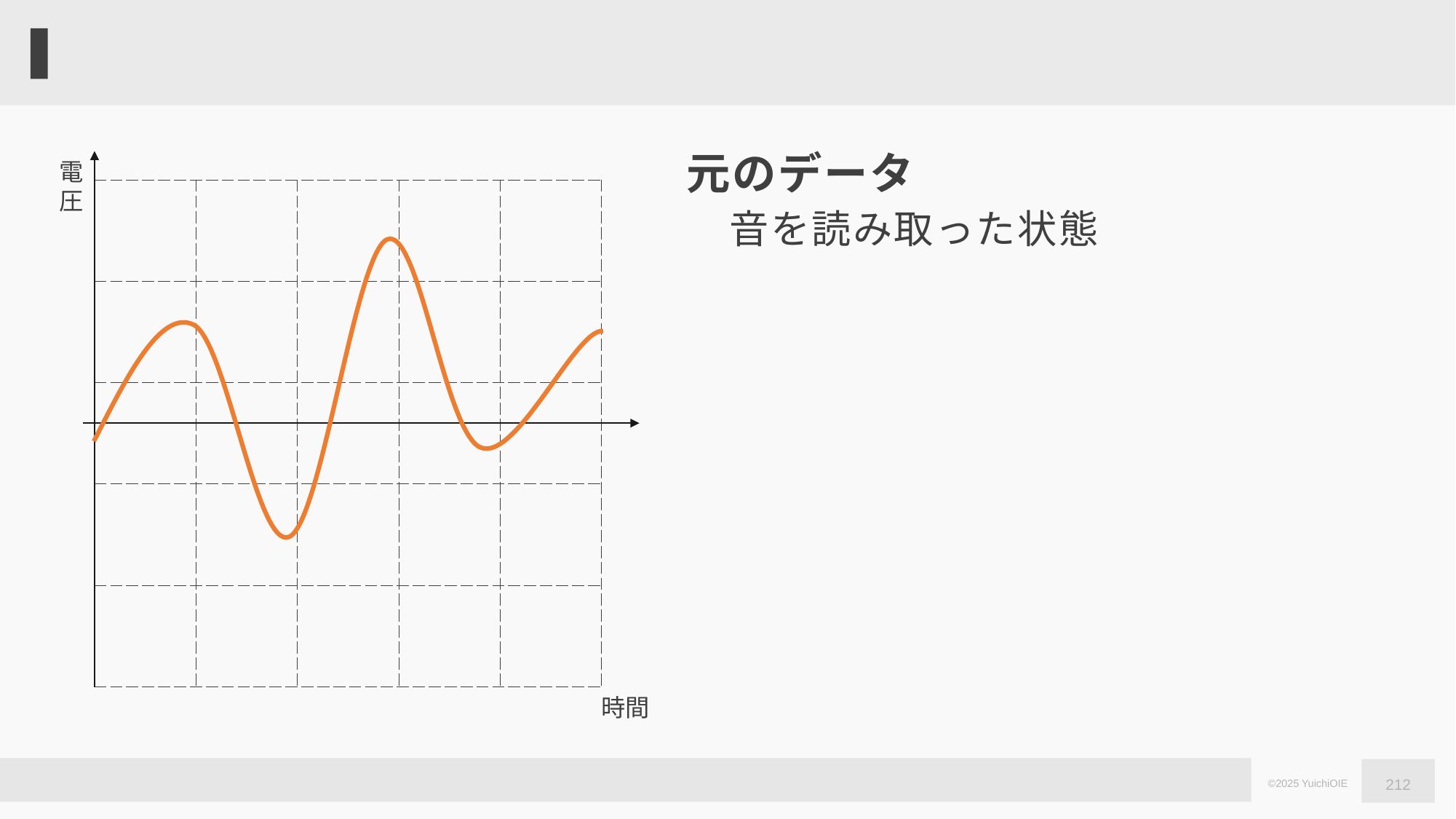

#
元のデータ
音を読み取った状態
電
圧
|  |  |  |  |  |
| --- | --- | --- | --- | --- |
|  |  |  |  |  |
|  |  |  |  |  |
|  |  |  |  |  |
|  |  |  |  |  |

時間
212